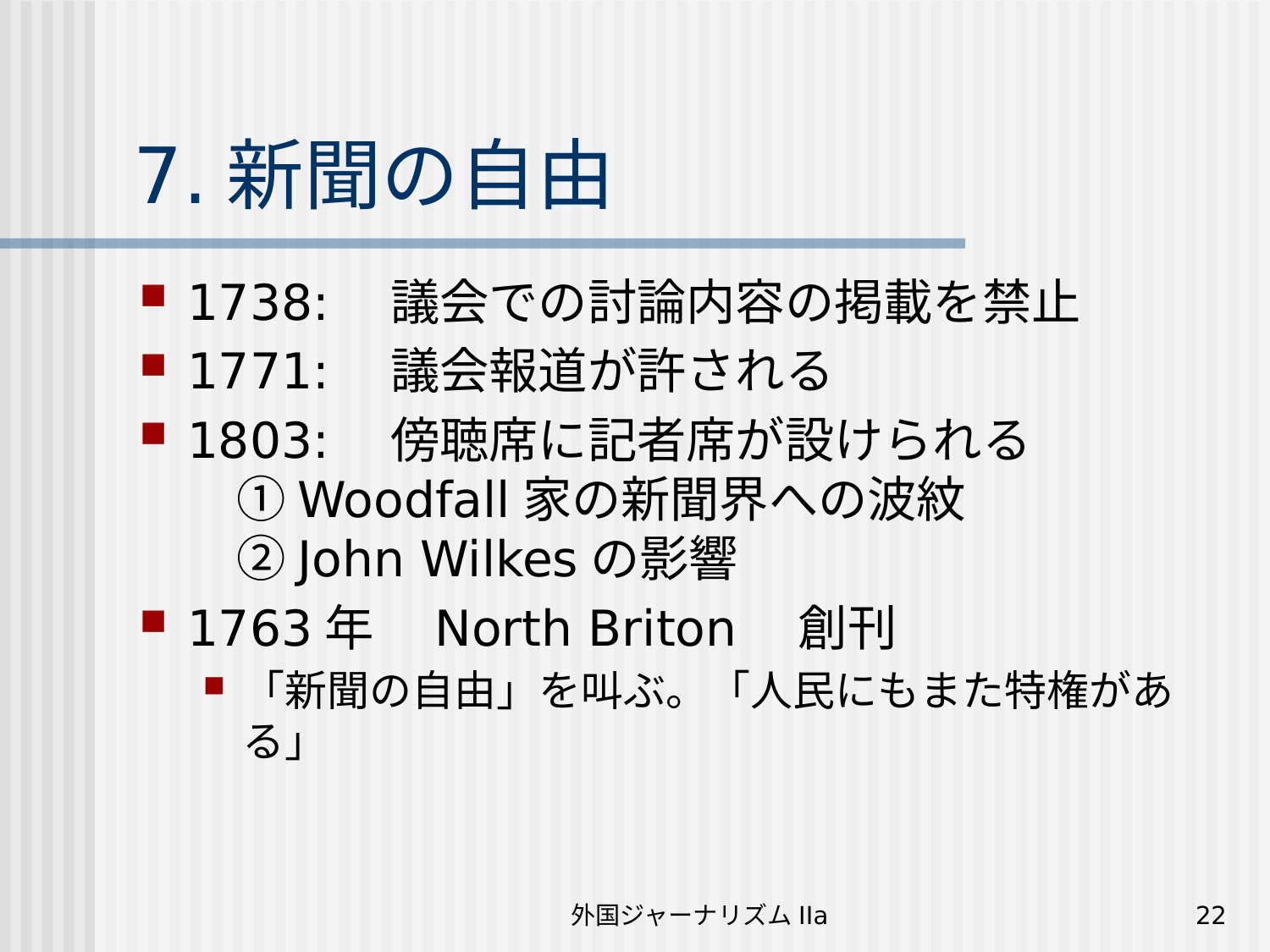

# 7.新聞の自由
1738:　議会での討論内容の掲載を禁止
1771:　議会報道が許される
1803:　傍聴席に記者席が設けられる
　①Woodfall家の新聞界への波紋
　②John Wilkesの影響
1763年　North Briton　創刊
「新聞の自由」を叫ぶ。「人民にもまた特権がある」
外国ジャーナリズムIIa
22